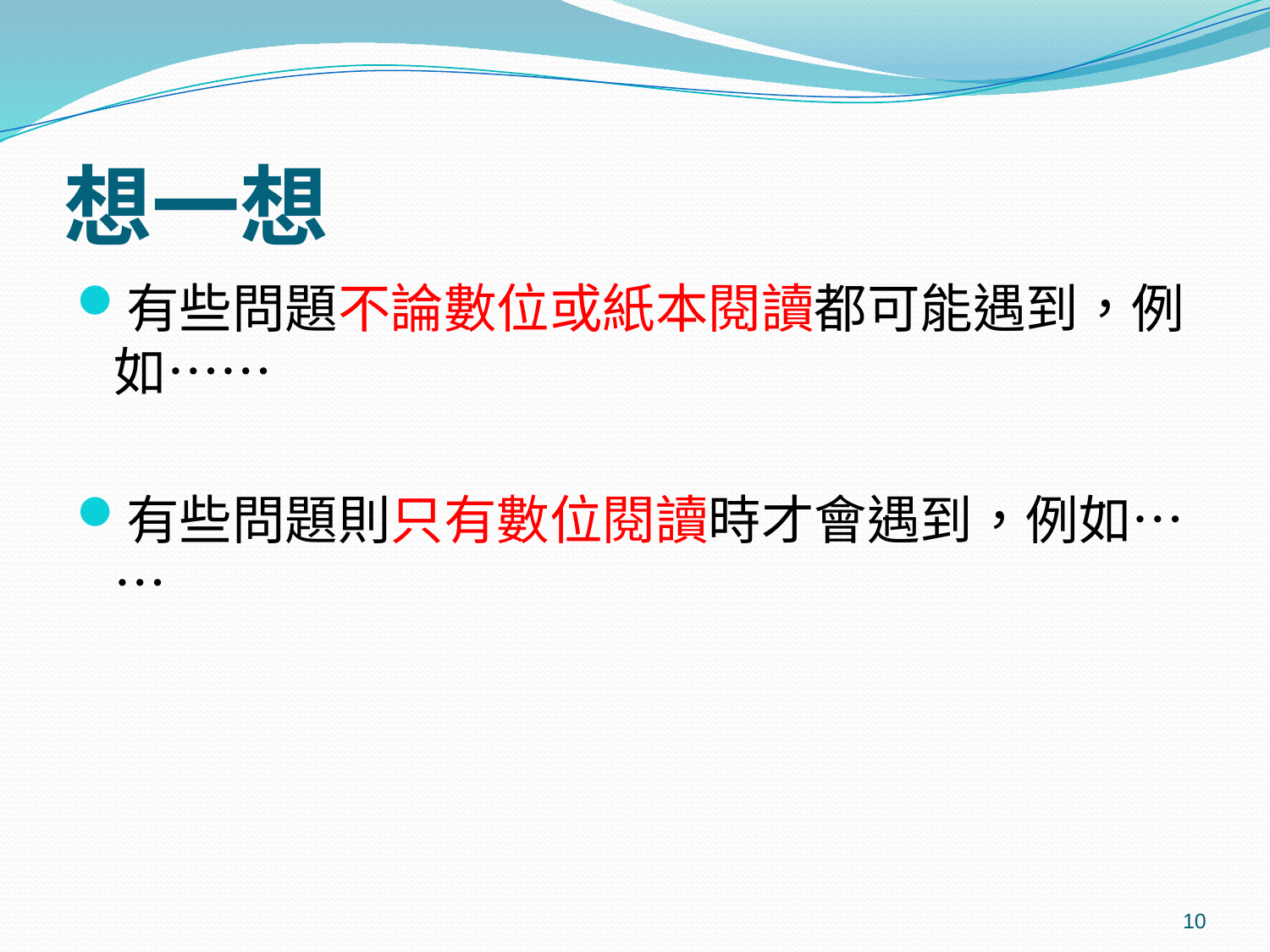

# 想一想
有些問題不論數位或紙本閱讀都可能遇到，例如……

有些問題則只有數位閱讀時才會遇到，例如……

10